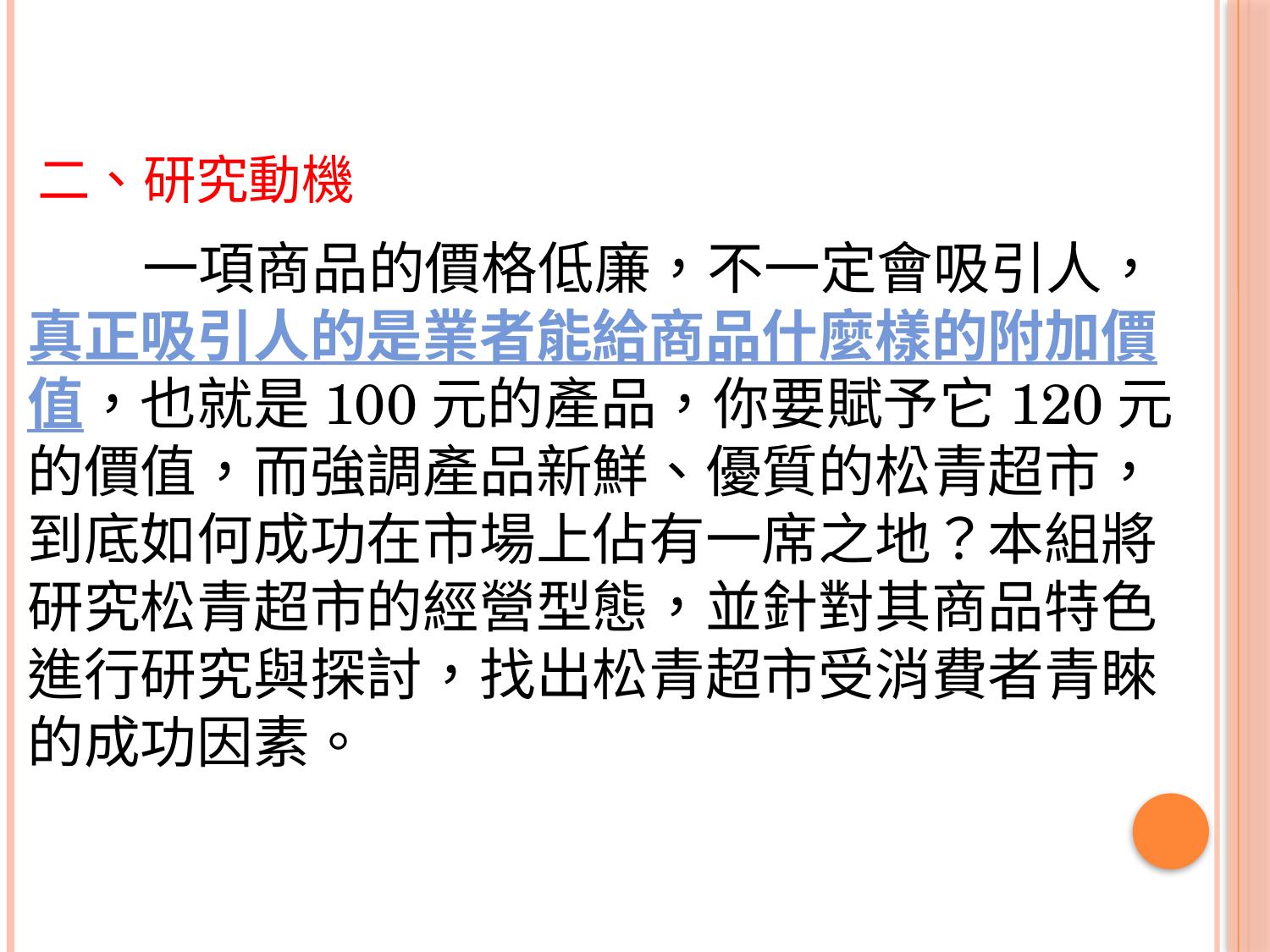

# 二、研究動機
        一項商品的價格低廉，不一定會吸引人，真正吸引人的是業者能給商品什麼樣的附加價值，也就是100元的產品，你要賦予它120元的價值，而強調產品新鮮、優質的松青超市，到底如何成功在市場上佔有一席之地？本組將研究松青超市的經營型態，並針對其商品特色進行研究與探討，找出松青超市受消費者青睞的成功因素。